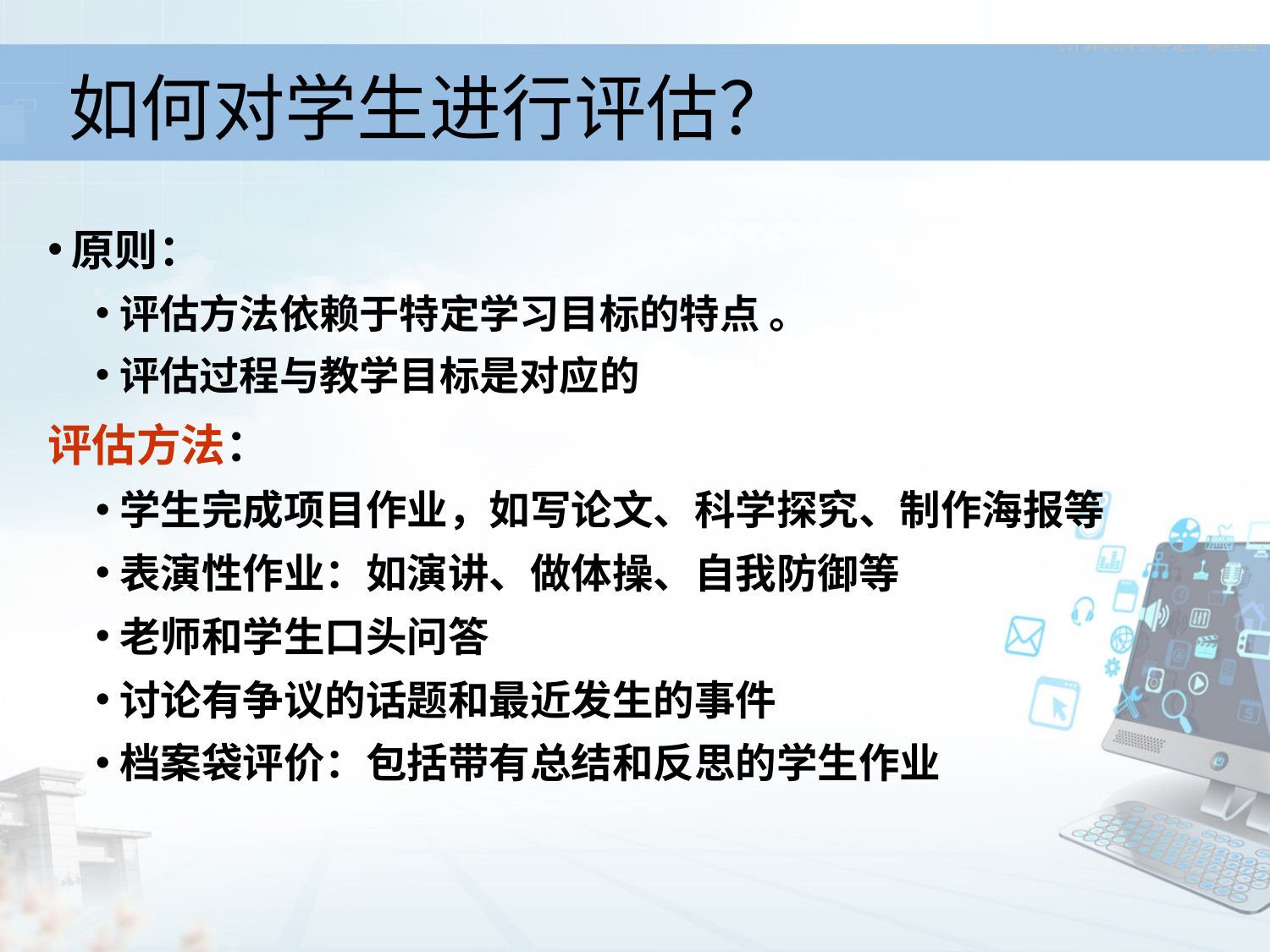

如何对学生进行评估？
原则：
评估方法依赖于特定学习目标的特点 。
评估过程与教学目标是对应的
评估方法：
学生完成项目作业，如写论文、科学探究、制作海报等
表演性作业：如演讲、做体操、自我防御等
老师和学生口头问答
讨论有争议的话题和最近发生的事件
档案袋评价：包括带有总结和反思的学生作业